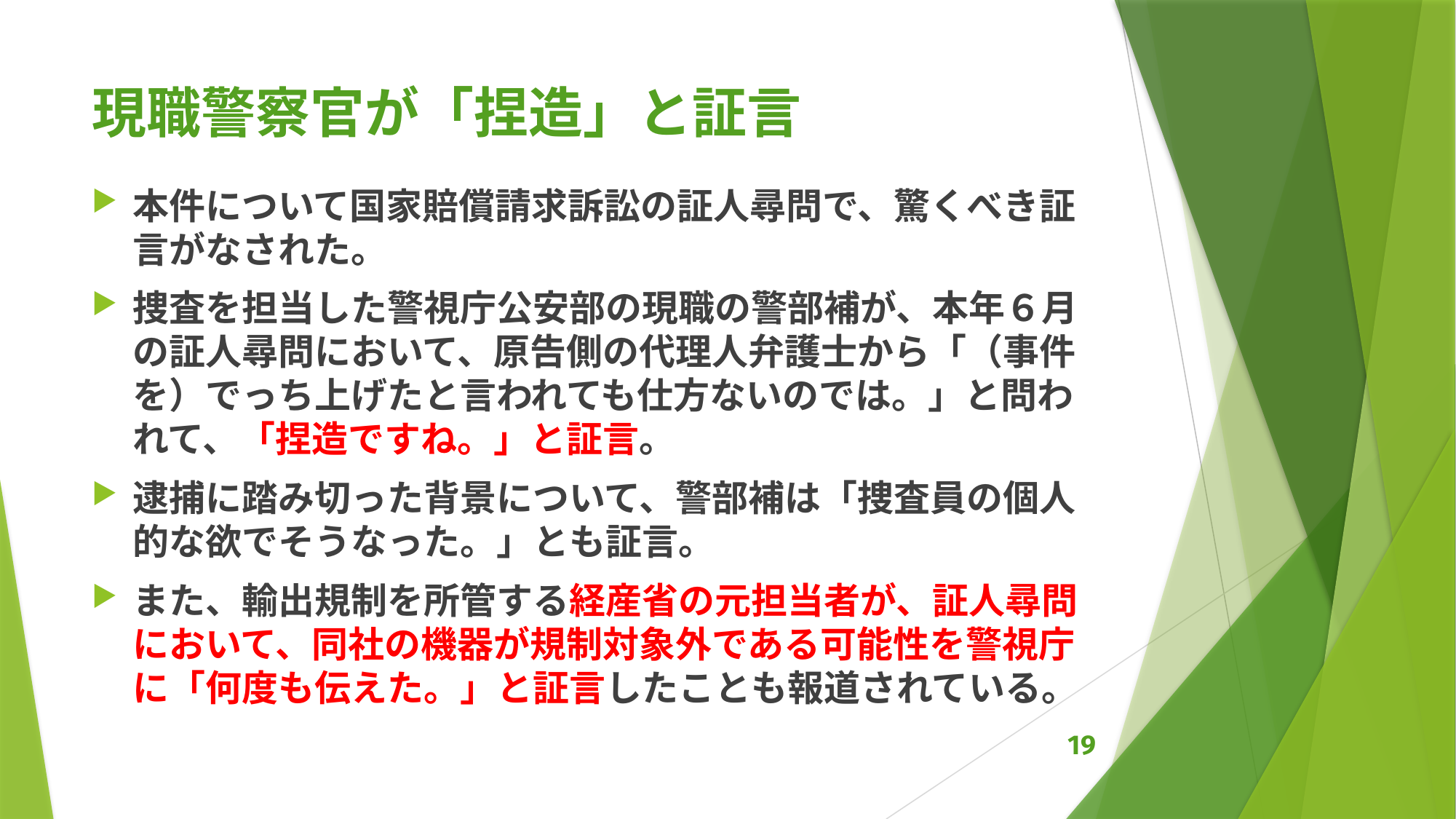

# 現職警察官が「捏造」と証言
本件について国家賠償請求訴訟の証人尋問で、驚くべき証言がなされた。
捜査を担当した警視庁公安部の現職の警部補が、本年６月の証人尋問において、原告側の代理人弁護士から「（事件を）でっち上げたと言われても仕方ないのでは。」と問われて、「捏造ですね。」と証言。
逮捕に踏み切った背景について、警部補は「捜査員の個人的な欲でそうなった。」とも証言。
また、輸出規制を所管する経産省の元担当者が、証人尋問において、同社の機器が規制対象外である可能性を警視庁に「何度も伝えた。」と証言したことも報道されている。

19